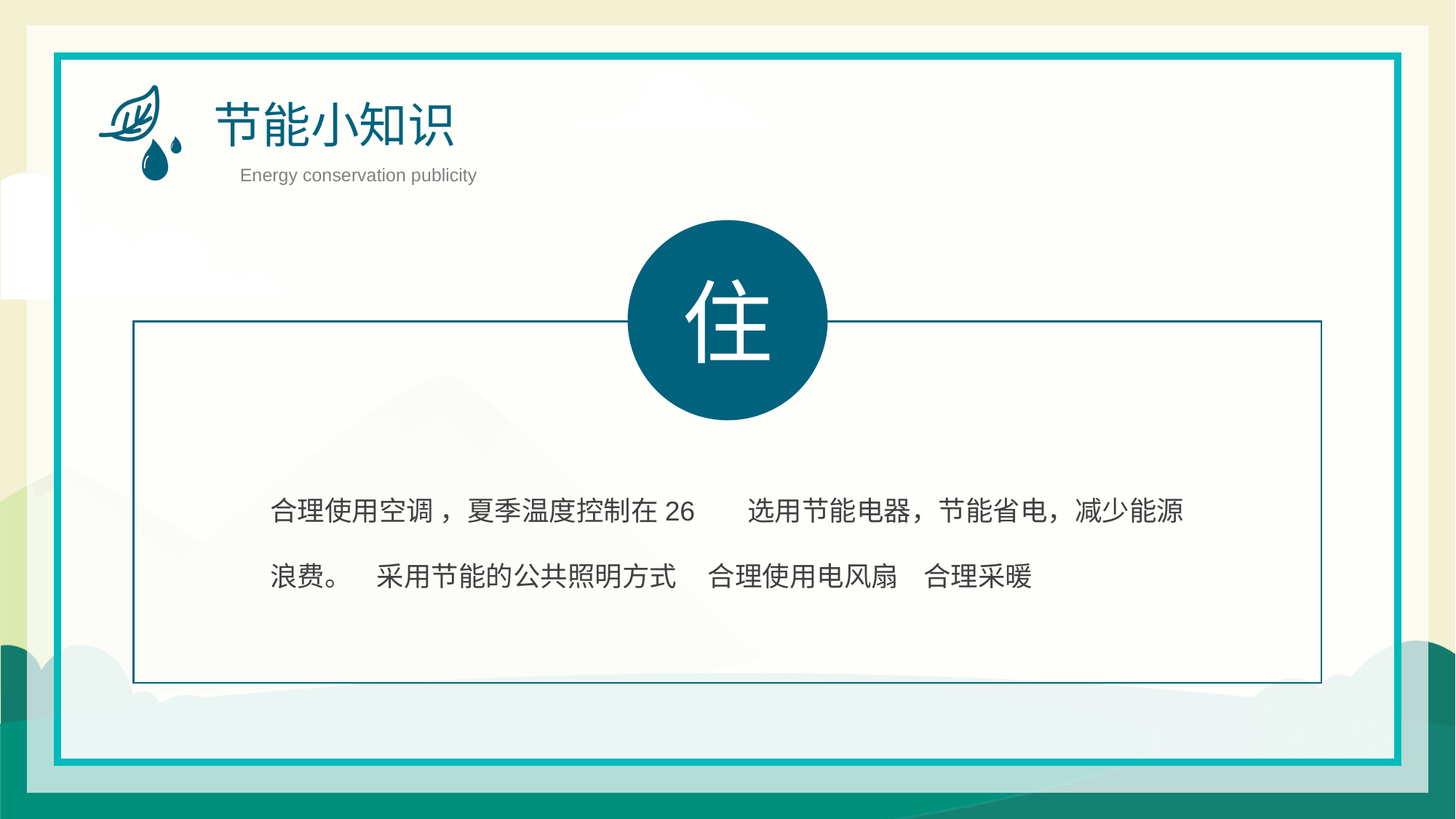

节能小知识
Energy conservation publicity
住

合理使用空调 ，夏季温度控制在26      选用节能电器，节能省电，减少能源浪费。    采用节能的公共照明方式     合理使用电风扇    合理采暖